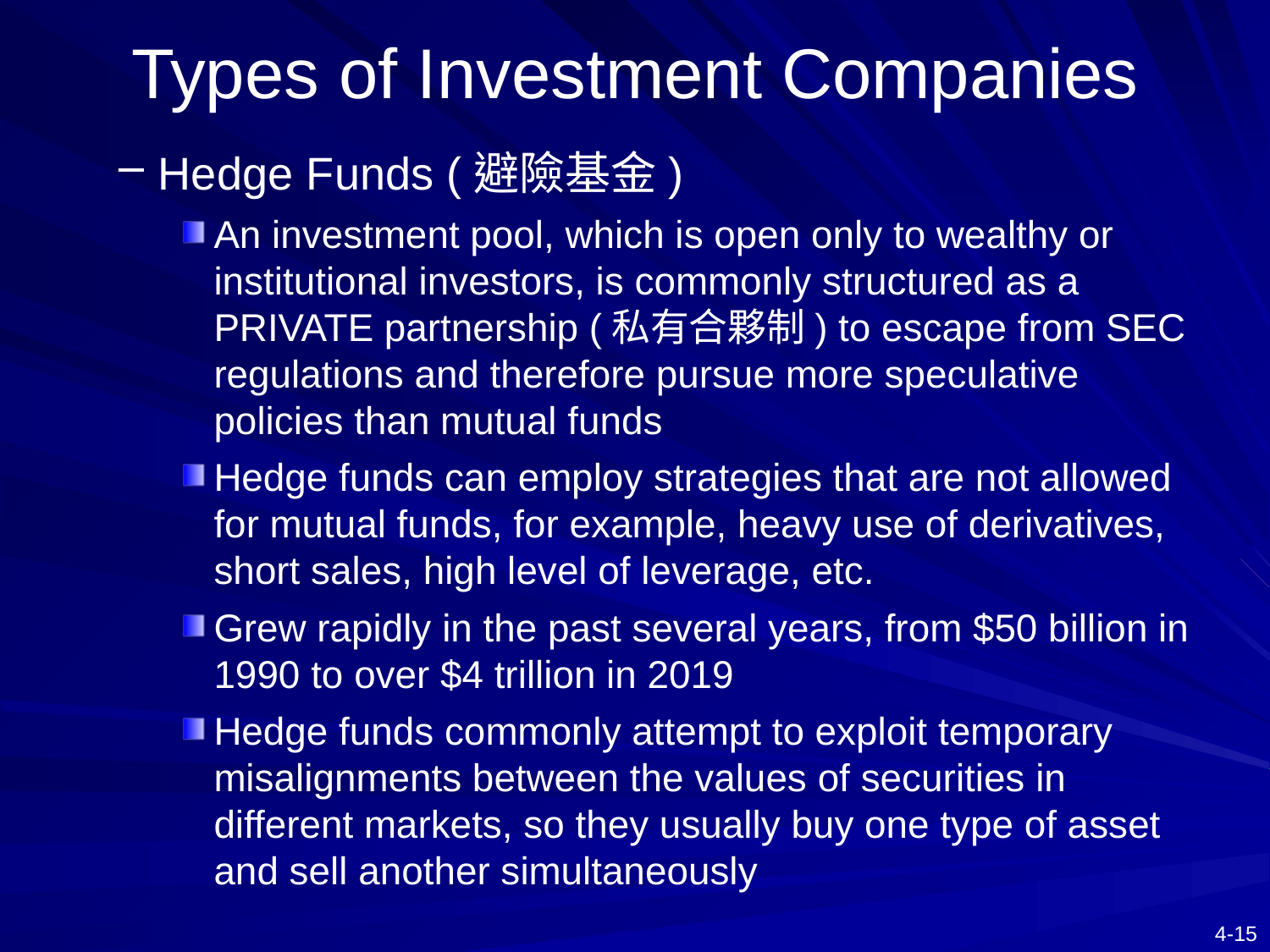

#
Types of Investment Companies
Hedge Funds (避險基金)
An investment pool, which is open only to wealthy or institutional investors, is commonly structured as a PRIVATE partnership (私有合夥制) to escape from SEC regulations and therefore pursue more speculative policies than mutual funds
Hedge funds can employ strategies that are not allowed for mutual funds, for example, heavy use of derivatives, short sales, high level of leverage, etc.
Grew rapidly in the past several years, from $50 billion in 1990 to over $4 trillion in 2019
Hedge funds commonly attempt to exploit temporary misalignments between the values of securities in different markets, so they usually buy one type of asset and sell another simultaneously